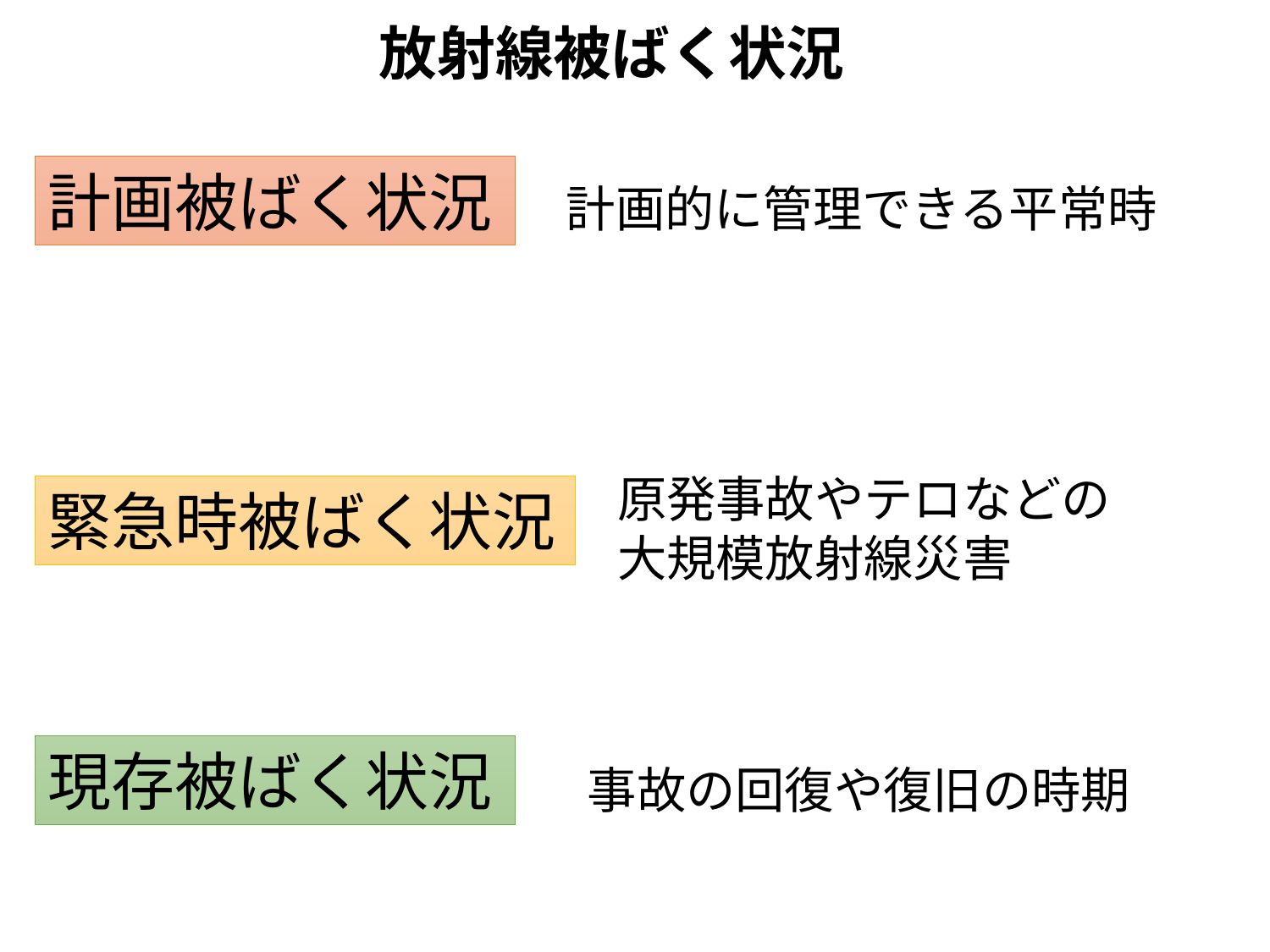

# 放射線被ばく状況
計画被ばく状況
計画的に管理できる平常時
原発事故やテロなどの
大規模放射線災害
緊急時被ばく状況
現存被ばく状況
事故の回復や復旧の時期